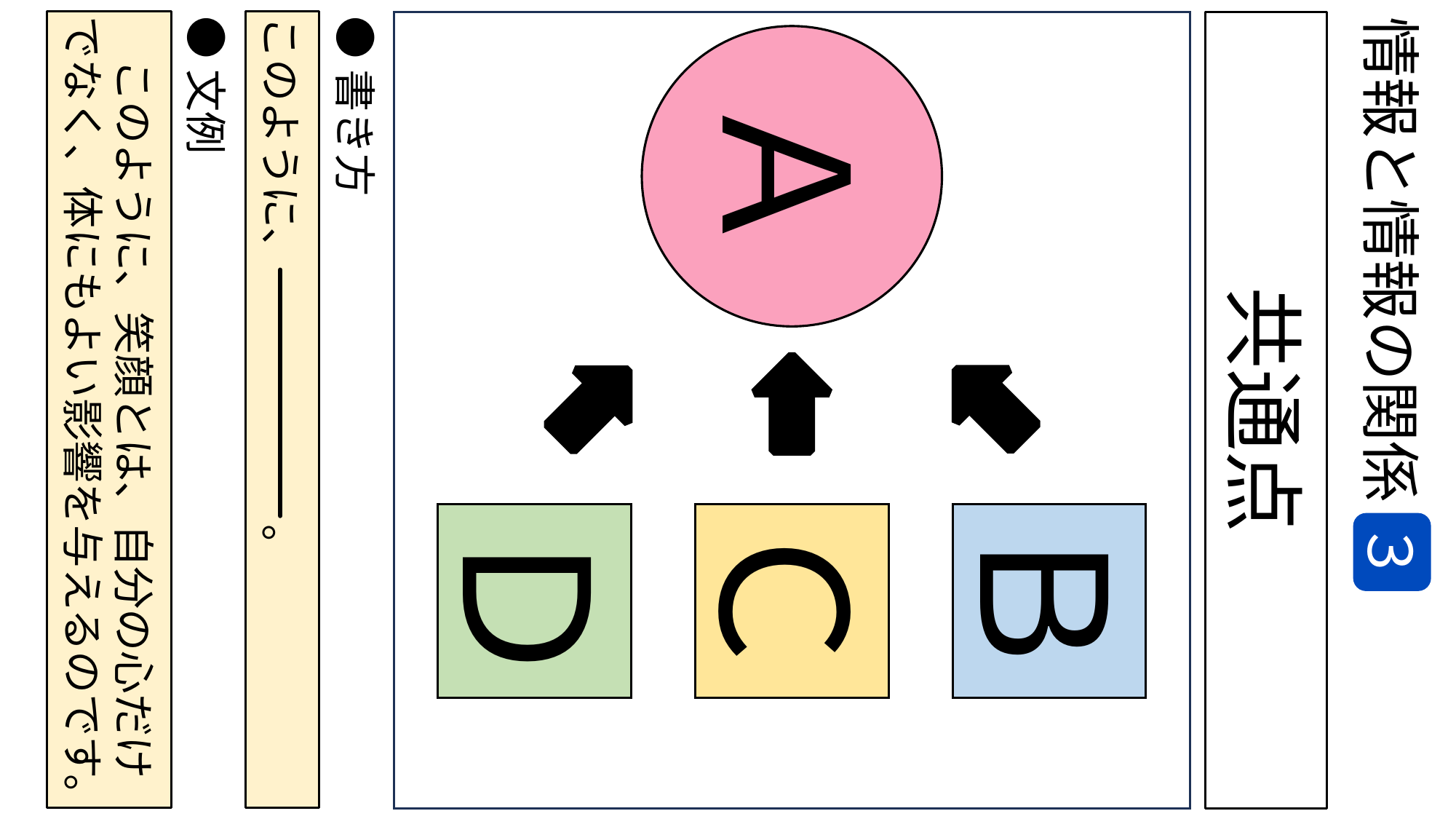

このように、笑顔とは、自分の心だけでなく、体にもよい影響を与えるのです。
●文例
このように、　　　　　　。
●書き方

共通点
情報と情報の関係

Ａ

Ｃ
Ｂ
Ｄ

３